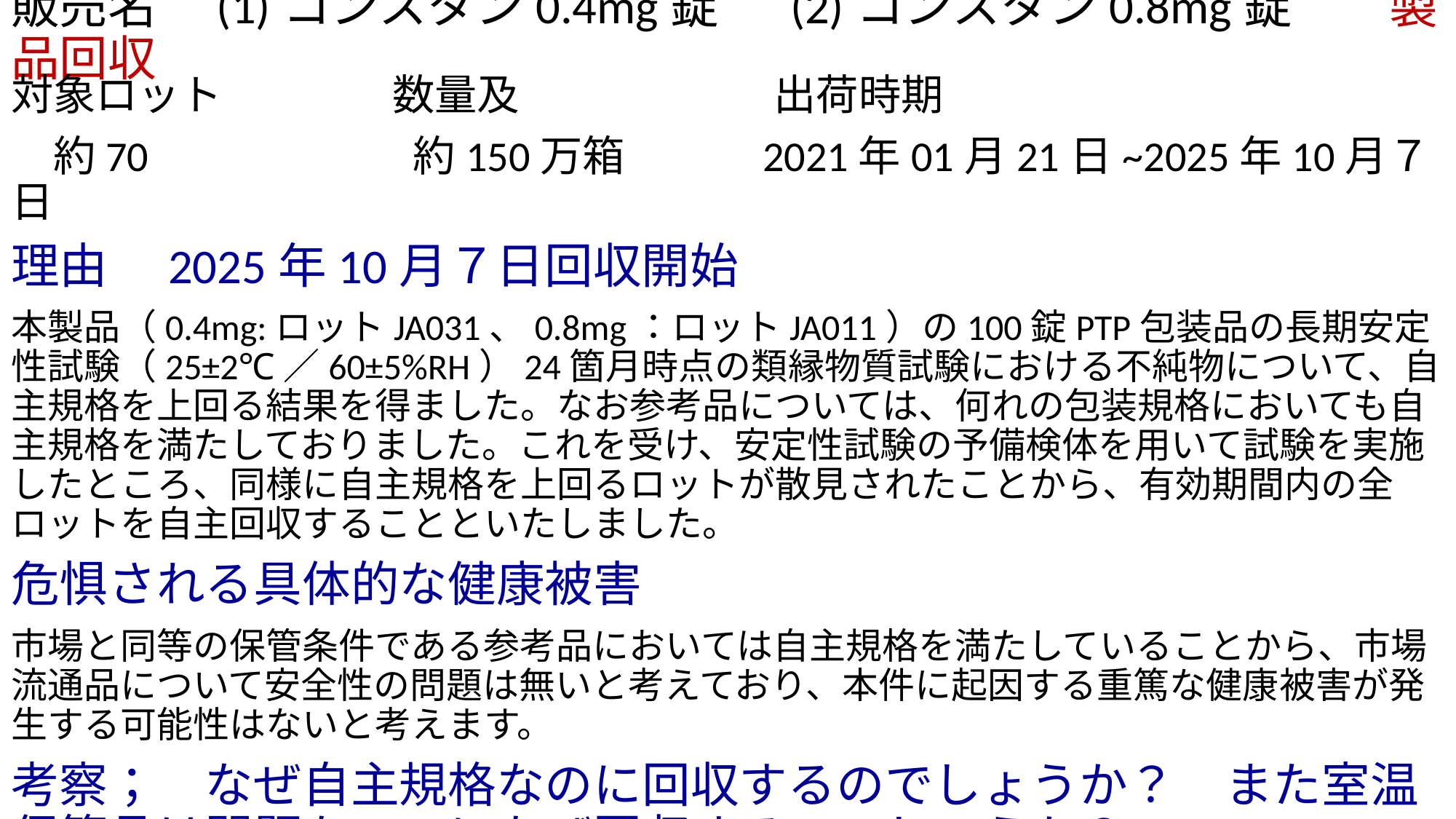

# 販売名　(1)コンスタン0.4mg錠　 (2)コンスタン0.8mg錠　　製品回収
対象ロット　　　　数量及　　　　　　出荷時期
　約70　　　　　　約150万箱　　　2021年01月21日~2025年10月７日
理由　2025年10月７日回収開始
本製品（0.4mg:ロットJA031、0.8mg：ロットJA011）の100錠PTP包装品の長期安定性試験（25±2℃／60±5%RH）24箇月時点の類縁物質試験における不純物について、自主規格を上回る結果を得ました。なお参考品については、何れの包装規格においても自主規格を満たしておりました。これを受け、安定性試験の予備検体を用いて試験を実施したところ、同様に自主規格を上回るロットが散見されたことから、有効期間内の全ロットを自主回収することといたしました。
危惧される具体的な健康被害
市場と同等の保管条件である参考品においては自主規格を満たしていることから、市場流通品について安全性の問題は無いと考えており、本件に起因する重篤な健康被害が発生する可能性はないと考えます。
考察；　なぜ自主規格なのに回収するのでしょうか？　また室温保管品は問題ないのになぜ回収するのでしょうか？